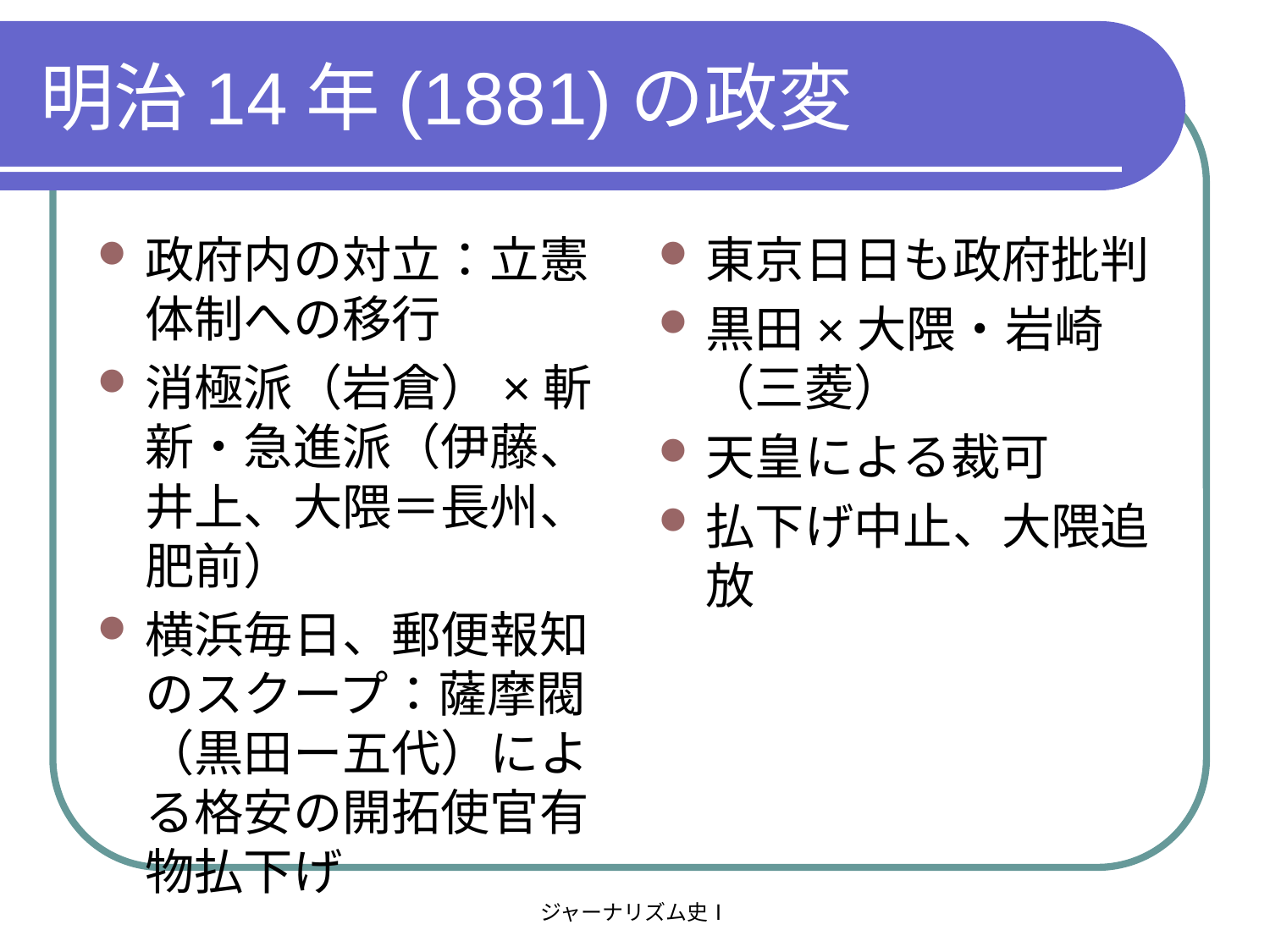

# 明治14年(1881)の政変
政府内の対立：立憲体制への移行
消極派（岩倉）×斬新・急進派（伊藤、井上、大隈＝長州、肥前）
横浜毎日、郵便報知のスクープ：薩摩閥（黒田ー五代）による格安の開拓使官有物払下げ

東京日日も政府批判
黒田×大隈・岩崎（三菱）
天皇による裁可
払下げ中止、大隈追放
ジャーナリズム史Ⅰ